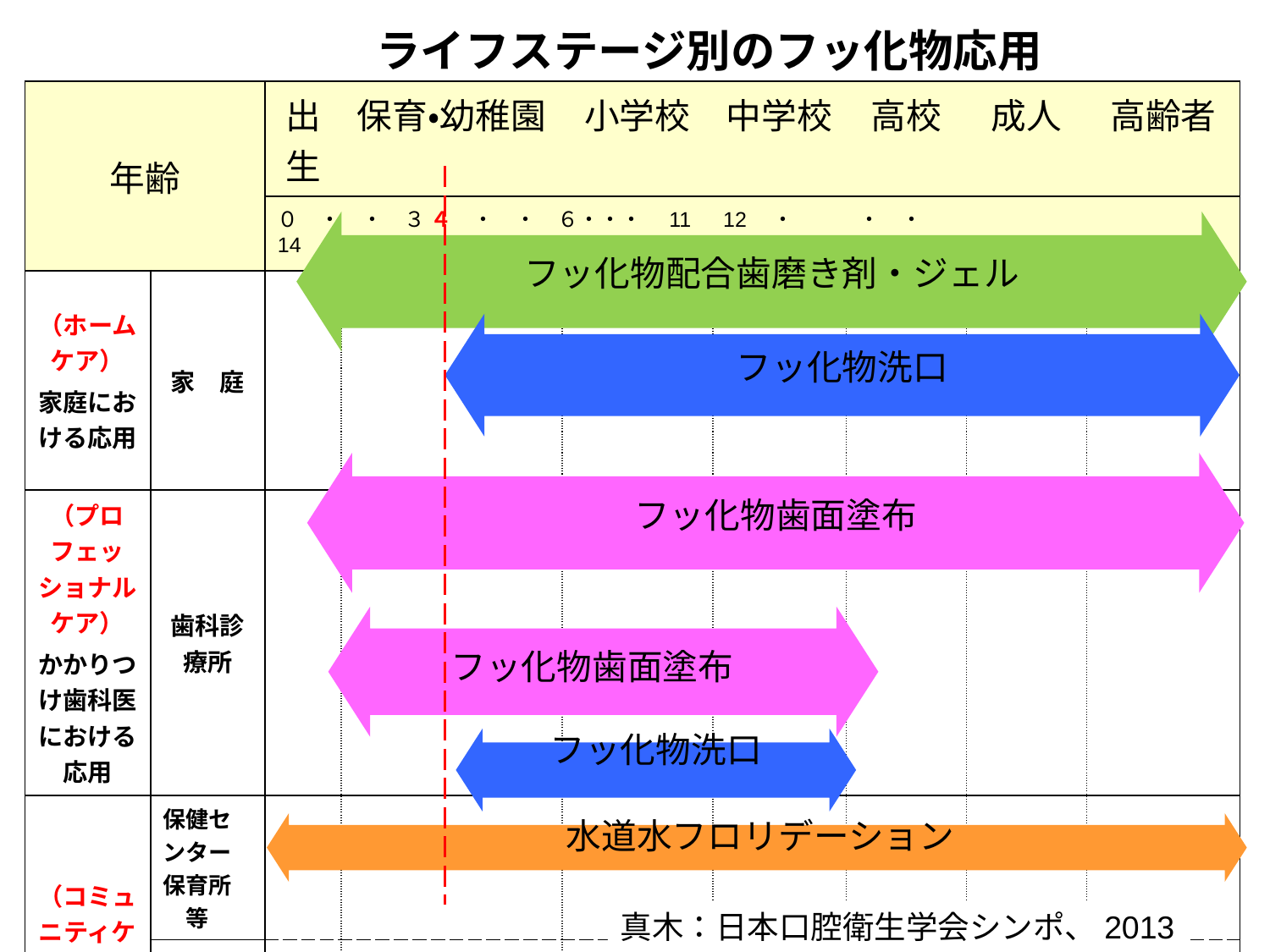

フッ化物配合歯磨き剤・ジェル

フッ化物洗口
# ライフステージ別のフッ化物応用

フッ化物歯面塗布
| 年齢 |  | 出生 | 保育・幼稚園 | 小学校 | 中学校 | 高校 | 成人 | 高齢者 |
| --- | --- | --- | --- | --- | --- | --- | --- | --- |
|  |  | ０　・　・　３ ４　・　・　６・・・　11　12　・　14 |  |  |  | ・　・ |  |  |
| （ホームケア） 家庭における応用 | 家　庭 |  |  |  |  |  |  |  |
| （プロフェッショナルケア） かかりつけ歯科医における応用 | 歯科診療所 |  |  |  |  |  |  |  |
| （コミュニティケア） 地域・集団における応用 | 保健センター 保育所　等 |  |  |  |  |  |  |  |
|  | 小中学校 幼稚園 保育所 |  |  |  |  |  |  |  |
|  | 地域行政 |  |  |  |  |  |  |  |

水道水フロリデーション

フッ化物歯面塗布

フッ化物洗口
真木：日本口腔衛生学会シンポ、2013